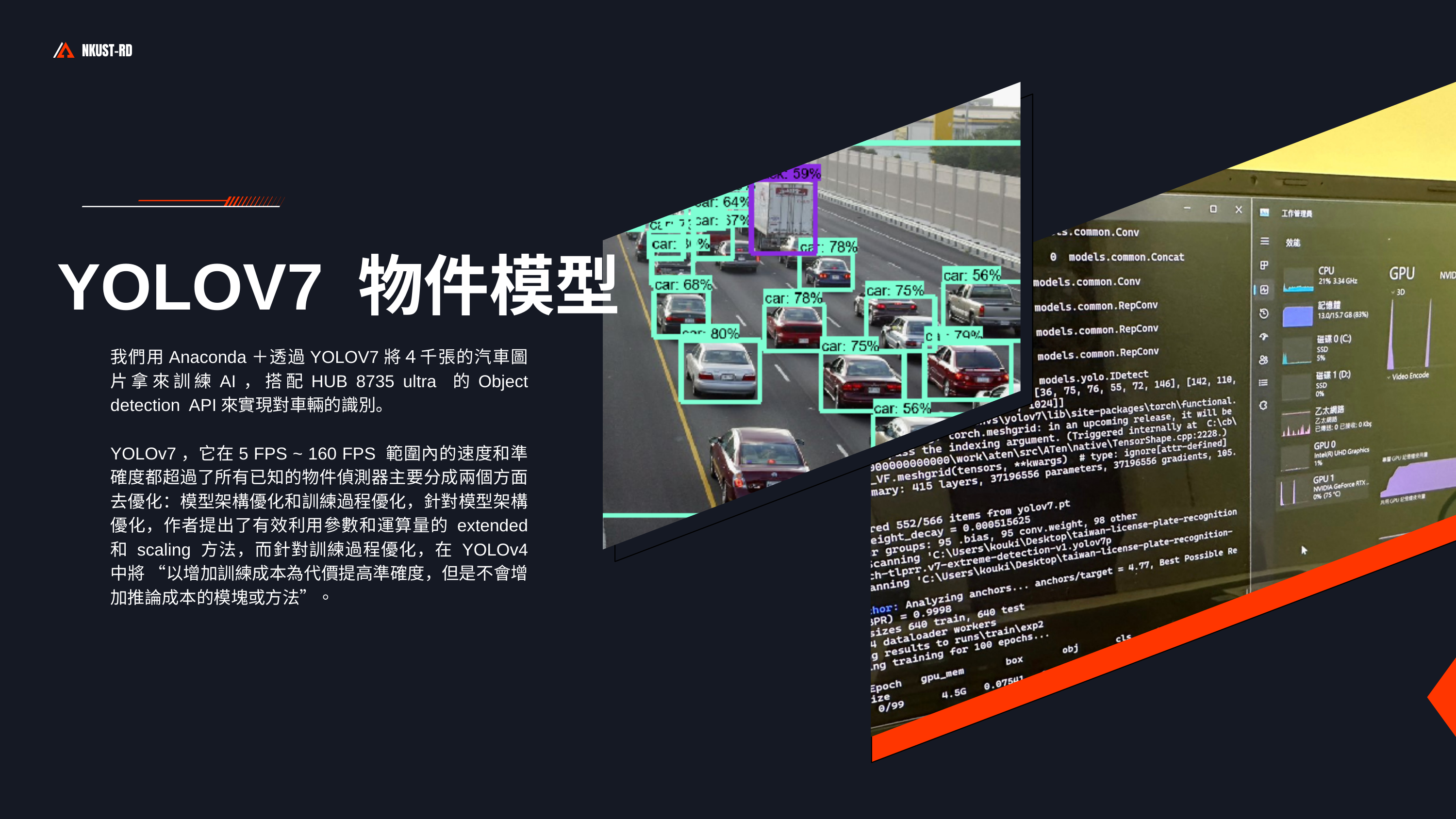

NKUST-RD

YOLOV7 物件模型
我們用Anaconda＋透過YOLOV7將４千張的汽車圖片拿來訓練AI，搭配HUB 8735 ultra 的Object detection  API來實現對車輛的識別。

YOLOv7，它在5 FPS ~ 160 FPS 範圍內的速度和準確度都超過了所有已知的物件偵測器主要分成兩個方面去優化：模型架構優化和訓練過程優化，針對模型架構優化，作者提出了有效利用參數和運算量的 extended 和 scaling 方法，而針對訓練過程優化，在 YOLOv4 中將 “以增加訓練成本為代價提高準確度，但是不會增加推論成本的模塊或方法”。